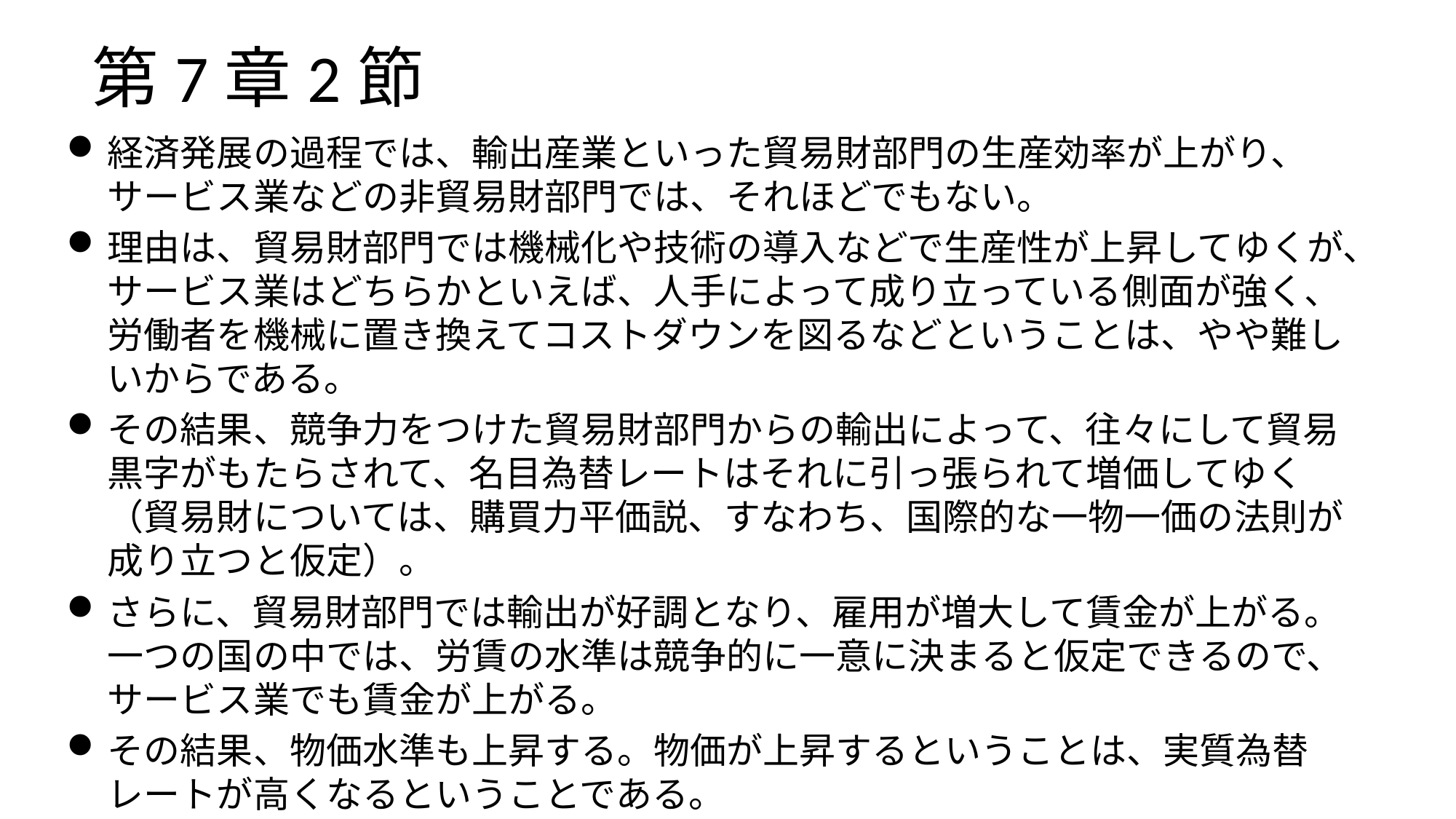

# 第7章2節
経済発展の過程では、輸出産業といった貿易財部門の生産効率が上がり、サービス業などの非貿易財部門では、それほどでもない。
理由は、貿易財部門では機械化や技術の導入などで生産性が上昇してゆくが、サービス業はどちらかといえば、人手によって成り立っている側面が強く、労働者を機械に置き換えてコストダウンを図るなどということは、やや難しいからである。
その結果、競争力をつけた貿易財部門からの輸出によって、往々にして貿易黒字がもたらされて、名目為替レートはそれに引っ張られて増価してゆく（貿易財については、購買力平価説、すなわち、国際的な一物一価の法則が成り立つと仮定）。
さらに、貿易財部門では輸出が好調となり、雇用が増大して賃金が上がる。一つの国の中では、労賃の水準は競争的に一意に決まると仮定できるので、サービス業でも賃金が上がる。
その結果、物価水準も上昇する。物価が上昇するということは、実質為替レートが高くなるということである。